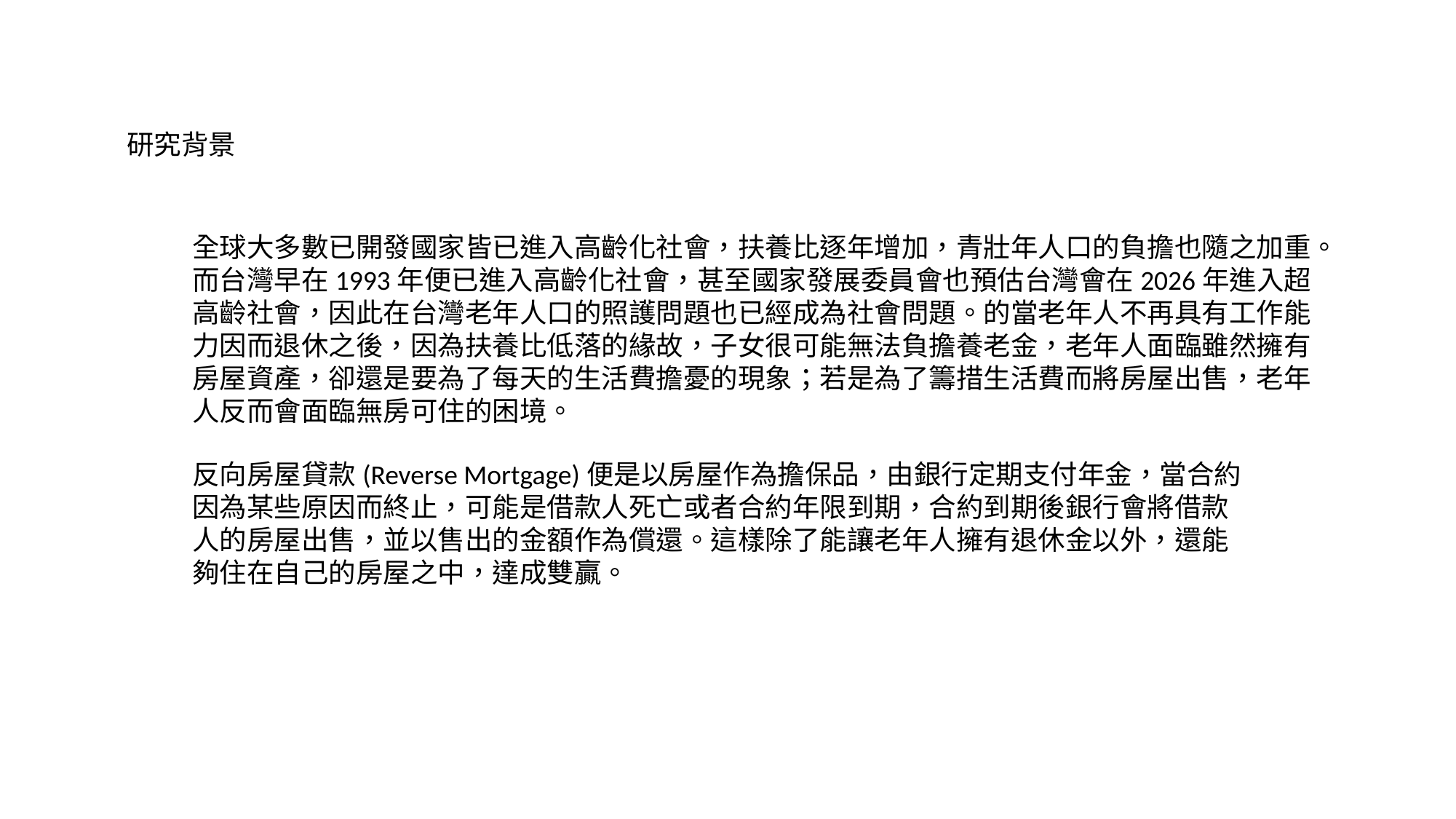

研究背景
全球大多數已開發國家皆已進入高齡化社會，扶養比逐年增加，青壯年人口的負擔也隨之加重。而台灣早在1993年便已進入高齡化社會，甚至國家發展委員會也預估台灣會在2026年進入超高齡社會，因此在台灣老年人口的照護問題也已經成為社會問題。的當老年人不再具有工作能力因而退休之後，因為扶養比低落的緣故，子女很可能無法負擔養老金，老年人面臨雖然擁有房屋資產，卻還是要為了每天的生活費擔憂的現象；若是為了籌措生活費而將房屋出售，老年人反而會面臨無房可住的困境。
反向房屋貸款(Reverse Mortgage)便是以房屋作為擔保品，由銀行定期支付年金，當合約因為某些原因而終止，可能是借款人死亡或者合約年限到期，合約到期後銀行會將借款人的房屋出售，並以售出的金額作為償還。這樣除了能讓老年人擁有退休金以外，還能夠住在自己的房屋之中，達成雙贏。